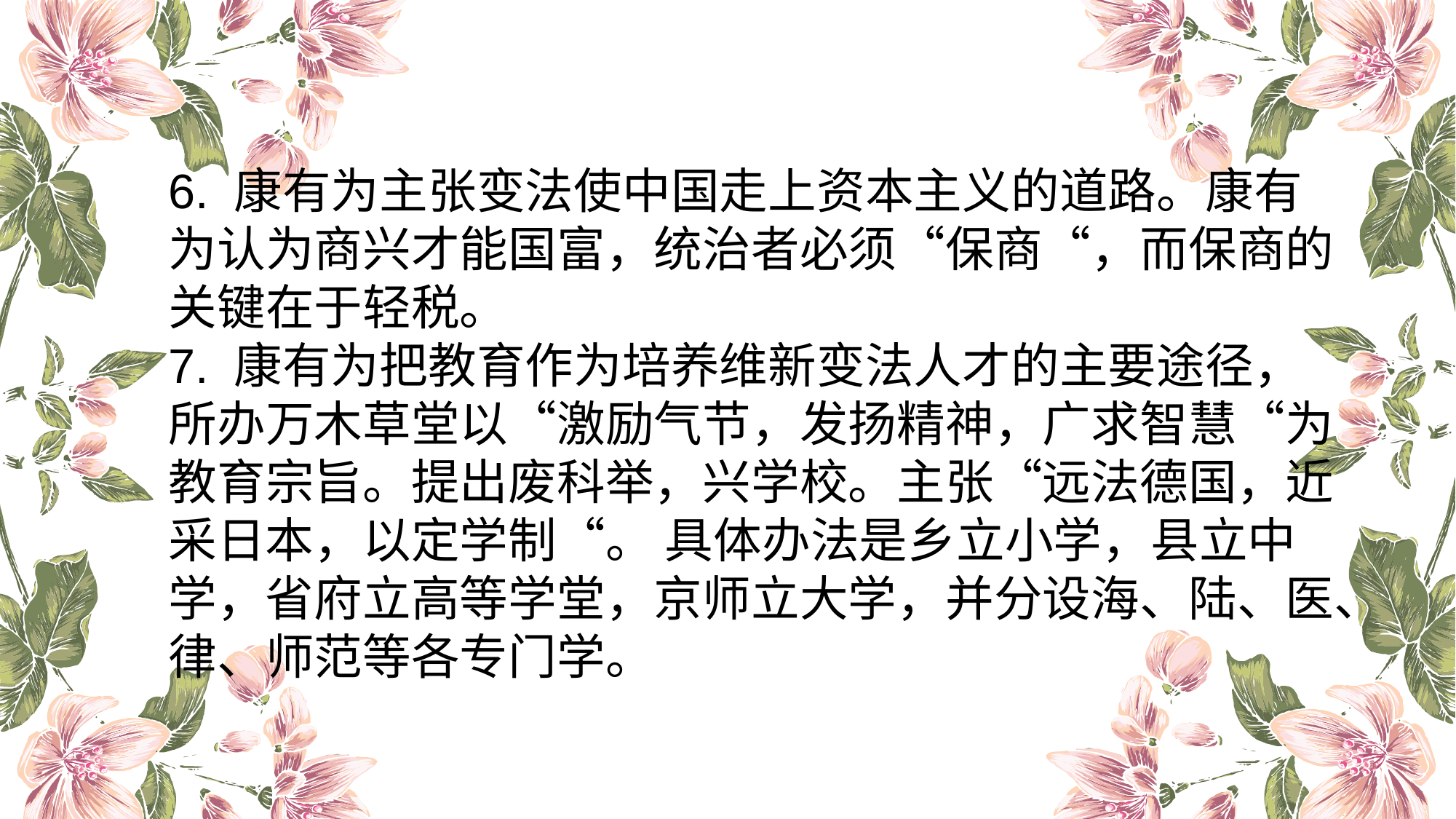

# 6. 康有为主张变法使中国走上资本主义的道路。康有为认为商兴才能国富，统治者必须“保商“，而保商的关键在于轻税。 7. 康有为把教育作为培养维新变法人才的主要途径，所办万木草堂以“激励气节，发扬精神，广求智慧“为教育宗旨。提出废科举，兴学校。主张“远法德国，近采日本，以定学制“。 具体办法是乡立小学，县立中学，省府立高等学堂，京师立大学，并分设海、陆、医、律、师范等各专门学。